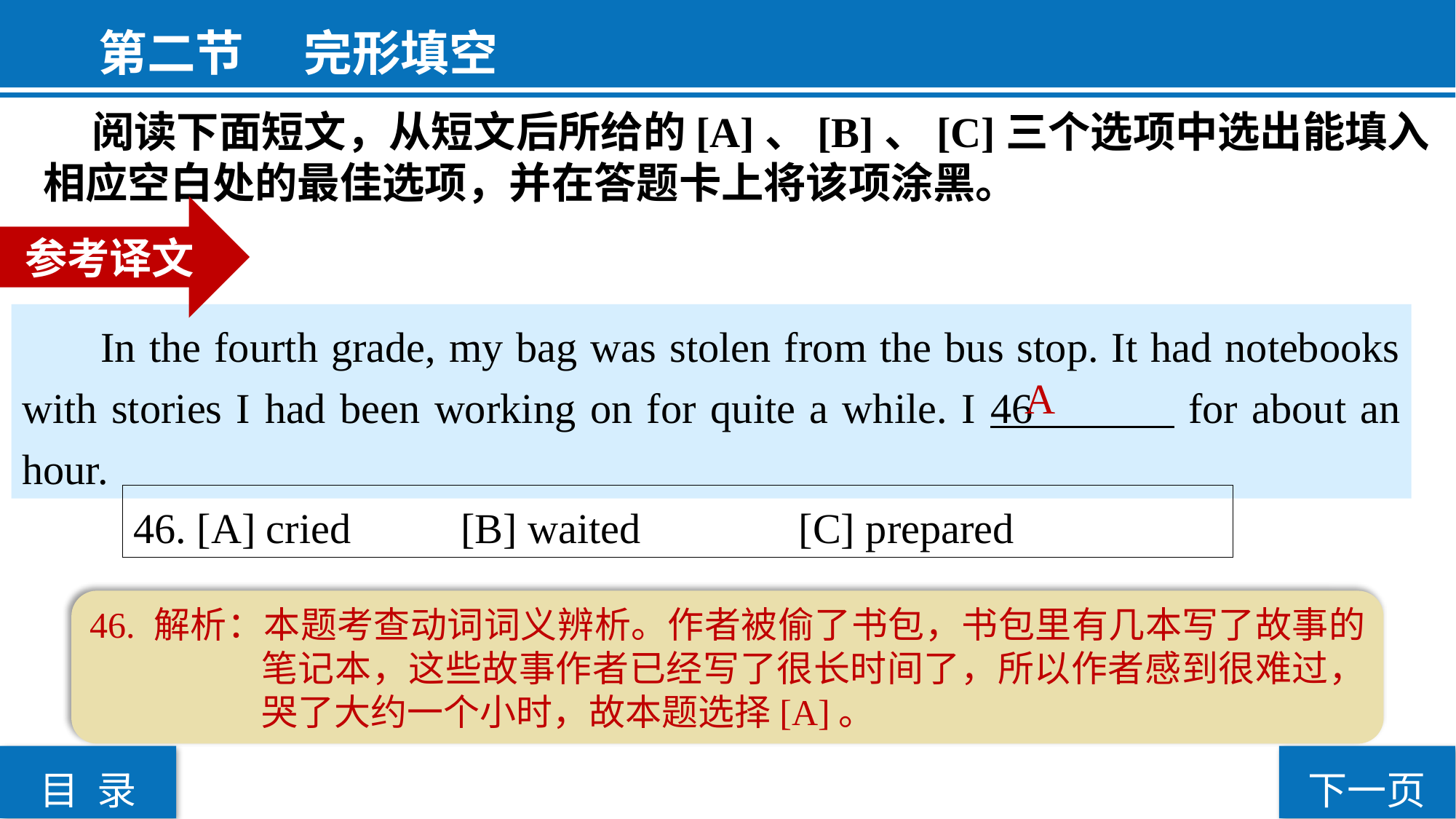

第二节  完形填空
    阅读下面短文，从短文后所给的[A]、[B]、[C]三个选项中选出能填入相应空白处的最佳选项，并在答题卡上将该项涂黑。
参考译文
      In the fourth grade, my bag was stolen from the bus stop. It had notebooks with stories I had been working on for quite a while. I 46           for about an hour.
 A
46. [A] cried 	[B] waited		 [C] prepared
46. 解析：本题考查动词词义辨析。作者被偷了书包，书包里有几本写了故事的笔记本，这些故事作者已经写了很长时间了，所以作者感到很难过，哭了大约一个小时，故本题选择[A]。